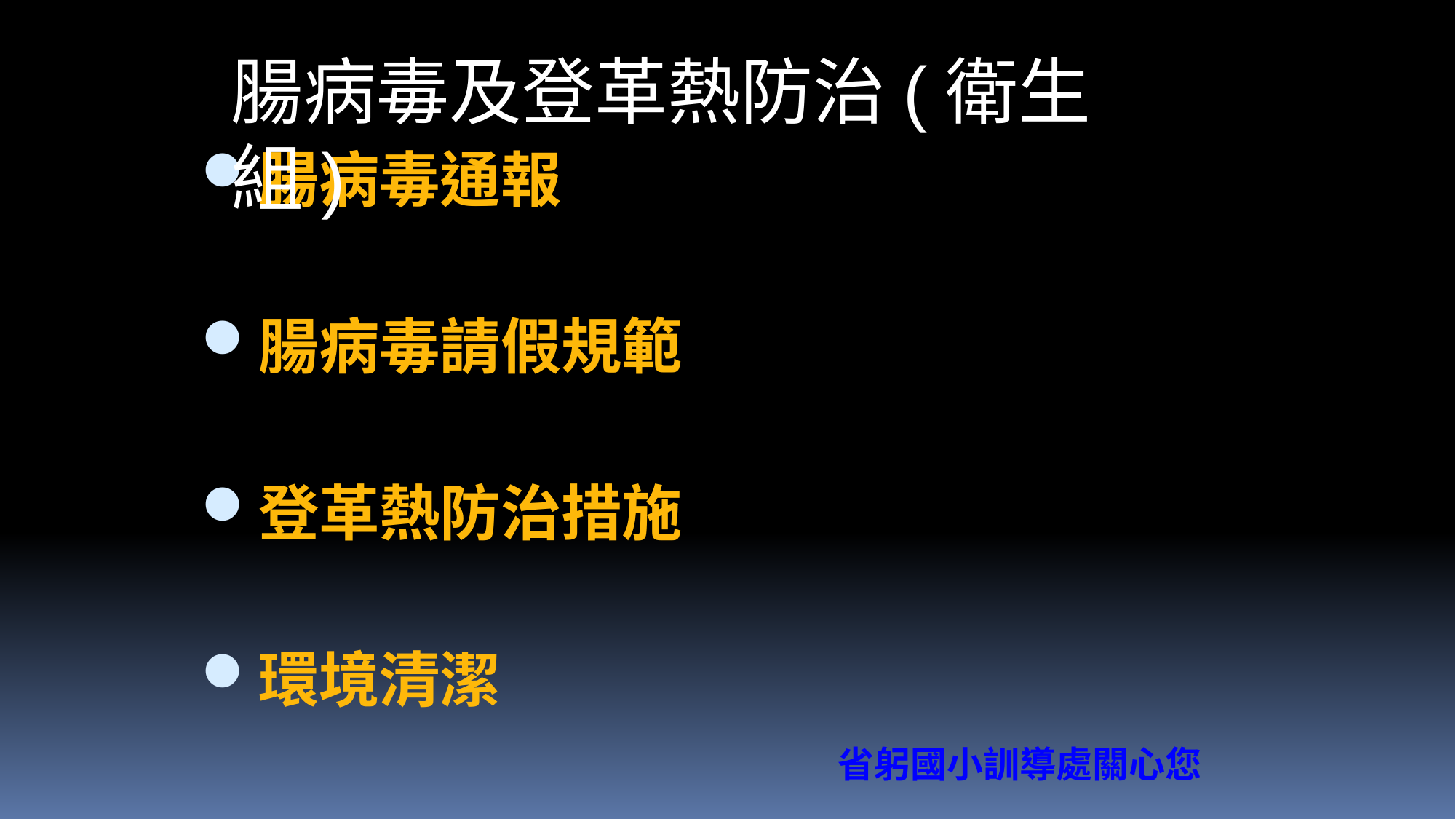

腸病毒及登革熱防治(衛生組)
腸病毒通報

腸病毒請假規範

登革熱防治措施

環境清潔
省躬國小訓導處關心您